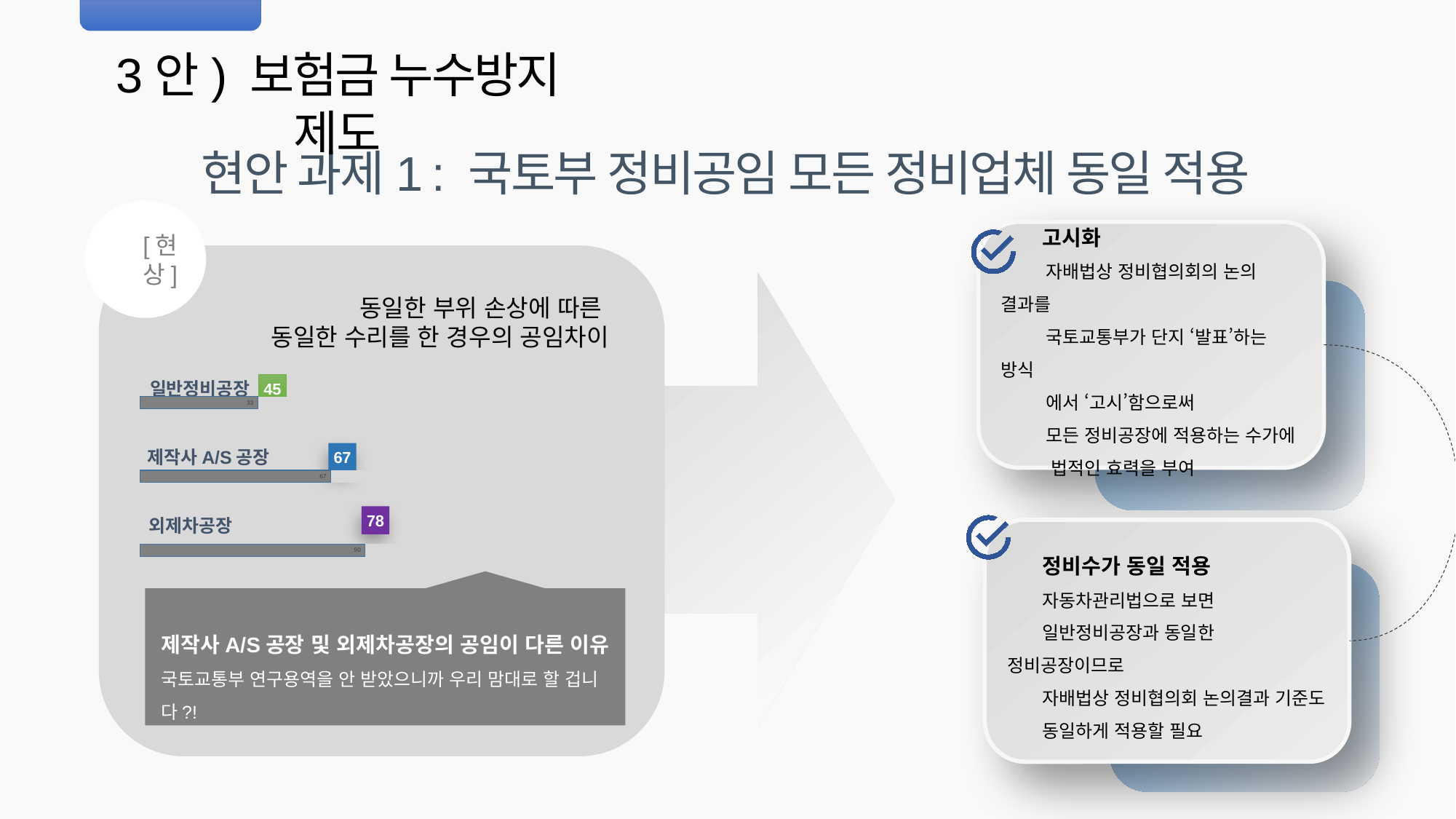

3안) 보험금 누수방지 제도
현안 과제1 : 국토부 정비공임 모든 정비업체 동일 적용
[현상]
      고시화
        자배법상 정비협의회의 논의 결과를
        국토교통부가 단지 ‘발표’하는 방식
        에서 ‘고시’함으로써
        모든 정비공장에 적용하는 수가에
         법적인 효력을 부여

동일한 부위 손상에 따른
동일한 수리를 한 경우의 공임차이

### Chart

| Category | 계열 1 | 계열 2 |
|---|---|---|
| 1분기 | 90.0 | 100.0 |
| 3분기 | 67.0 | 100.0 |
| 항목 3 | 33.0 | 100.0 |
일반정비공장
45
제작사A/S공장
67
외제차공장
78

     정비수가 동일 적용
      자동차관리법으로 보면
      일반정비공장과 동일한 정비공장이므로
      자배법상 정비협의회 논의결과 기준도
      동일하게 적용할 필요

제작사A/S공장 및 외제차공장의 공임이 다른 이유
국토교통부 연구용역을 안 받았으니까 우리 맘대로 할 겁니다?!